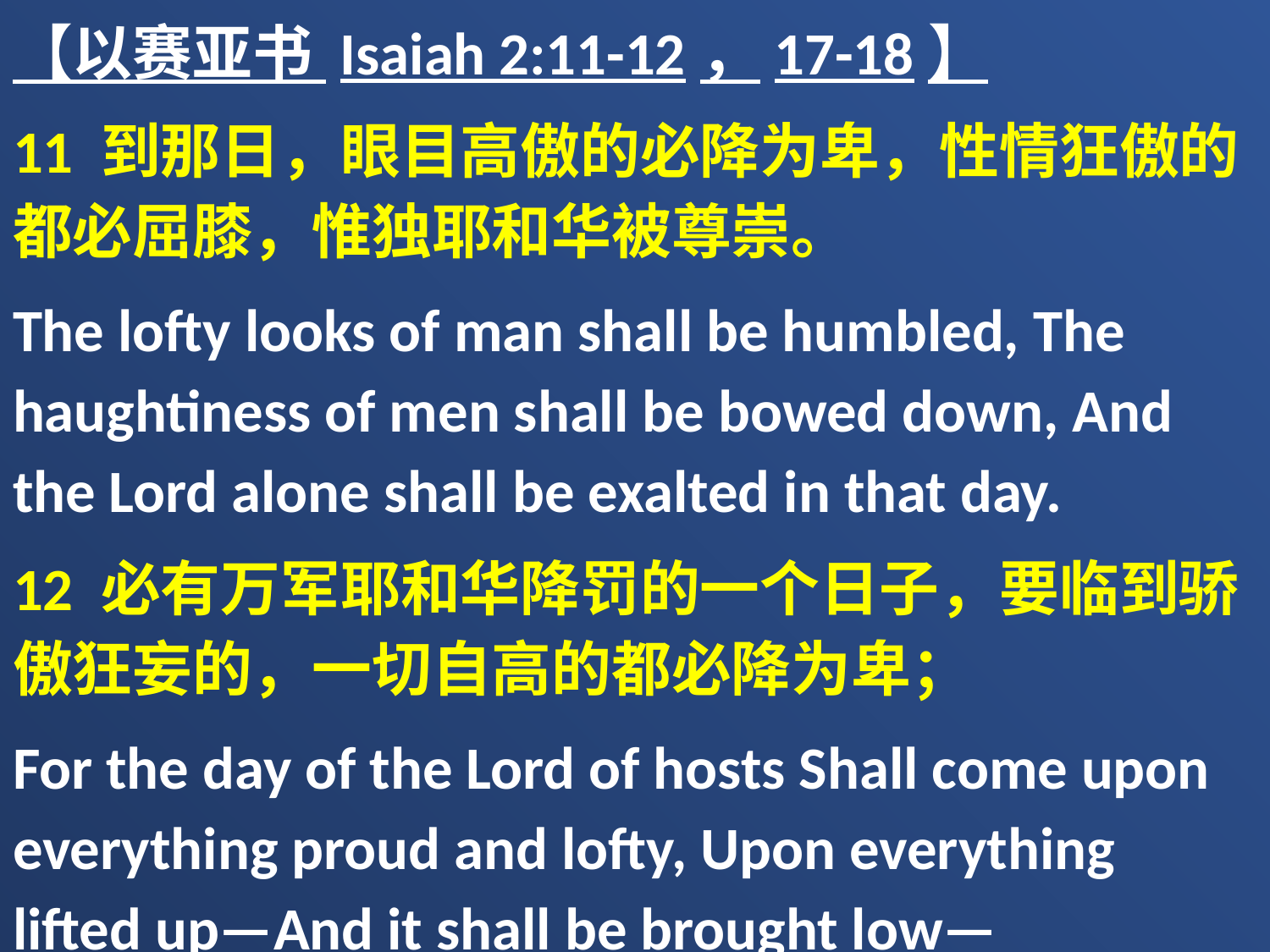

【以赛亚书 Isaiah 2:11-12，17-18】
11 到那日，眼目高傲的必降为卑，性情狂傲的都必屈膝，惟独耶和华被尊崇。
The lofty looks of man shall be humbled, The haughtiness of men shall be bowed down, And the Lord alone shall be exalted in that day.
12 必有万军耶和华降罚的一个日子，要临到骄傲狂妄的，一切自高的都必降为卑；
For the day of the Lord of hosts Shall come upon everything proud and lofty, Upon everything lifted up—And it shall be brought low—